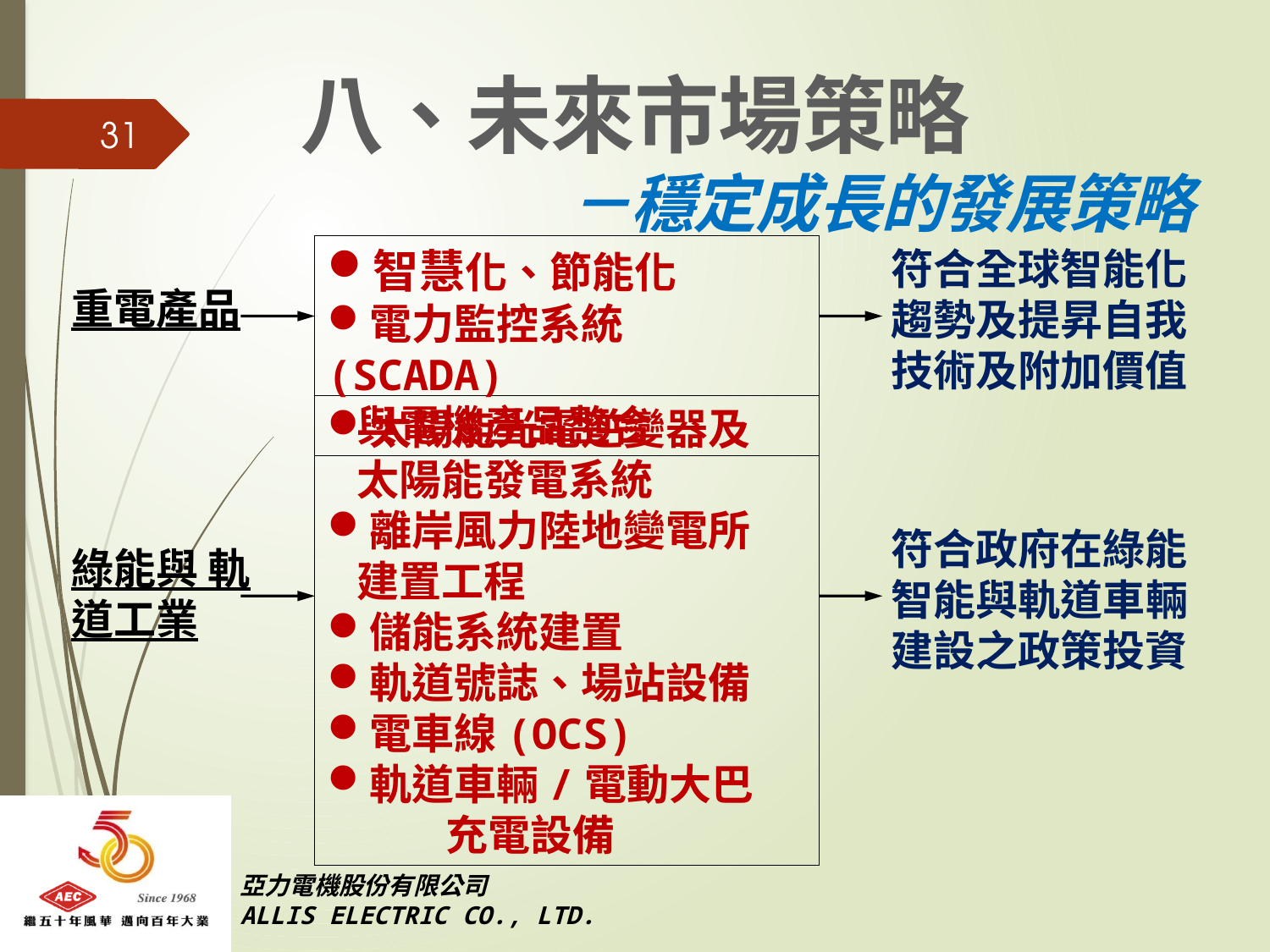

八、未來市場策略
－穩定成長的發展策略
31
智慧化、節能化
電力監控系統(SCADA)
  與電機產品整合
符合全球智能化
趨勢及提昇自我技術及附加價值
重電產品

太陽能光電逆變器及
  太陽能發電系統
離岸風力陸地變電所
  建置工程
儲能系統建置
軌道號誌、場站設備
電車線(OCS)
軌道車輛/電動大巴
　        充電設備
符合政府在綠能智能與軌道車輛建設之政策投資
綠能與 軌道工業